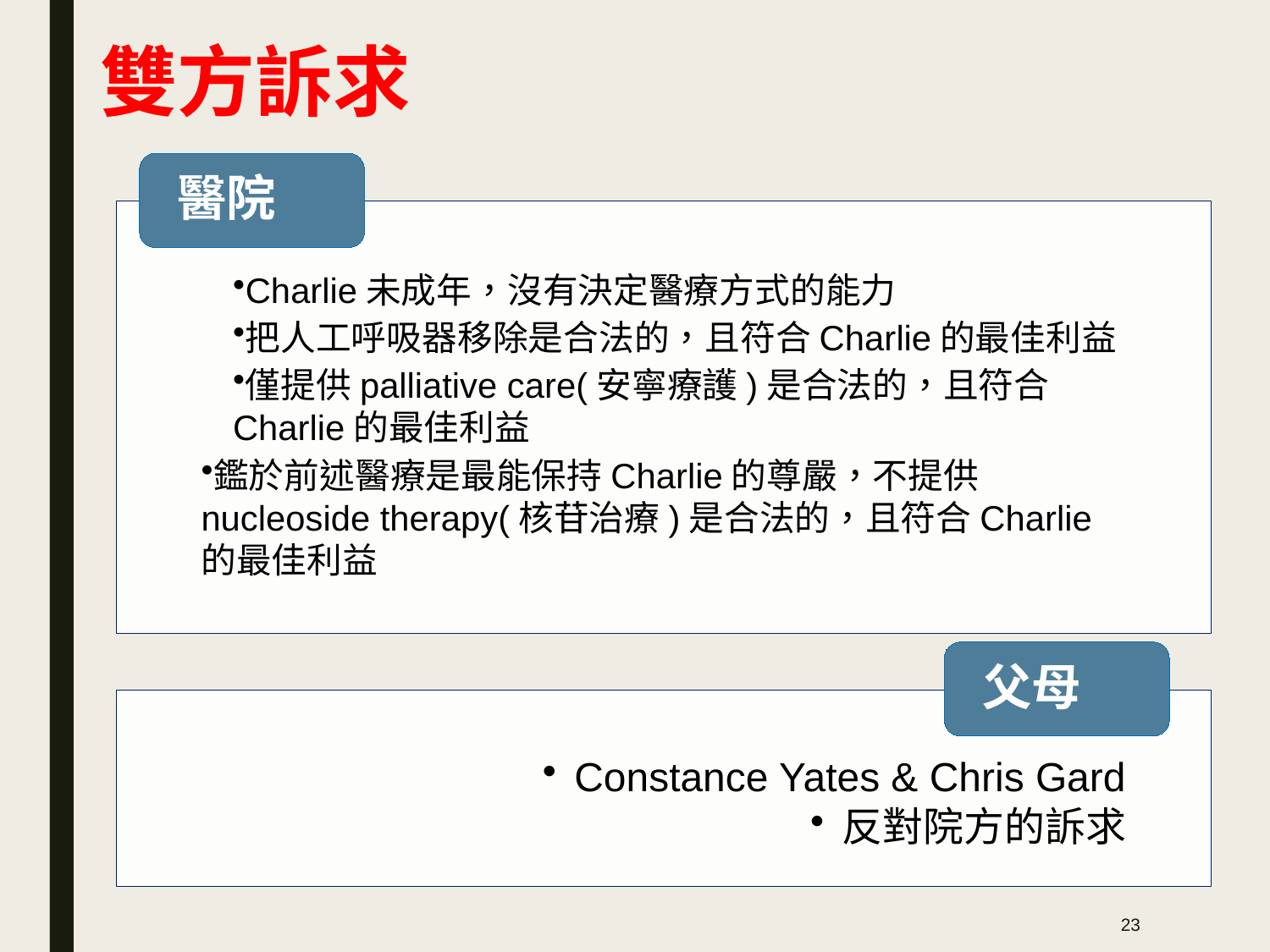

# 雙方訴求
Charlie未成年，沒有決定醫療方式的能力
把人工呼吸器移除是合法的，且符合Charlie的最佳利益
僅提供palliative care(安寧療護)是合法的，且符合Charlie的最佳利益
鑑於前述醫療是最能保持Charlie的尊嚴，不提供nucleoside therapy(核苷治療)是合法的，且符合Charlie的最佳利益

醫院
Constance Yates & Chris Gard
反對院方的訴求
父母
23